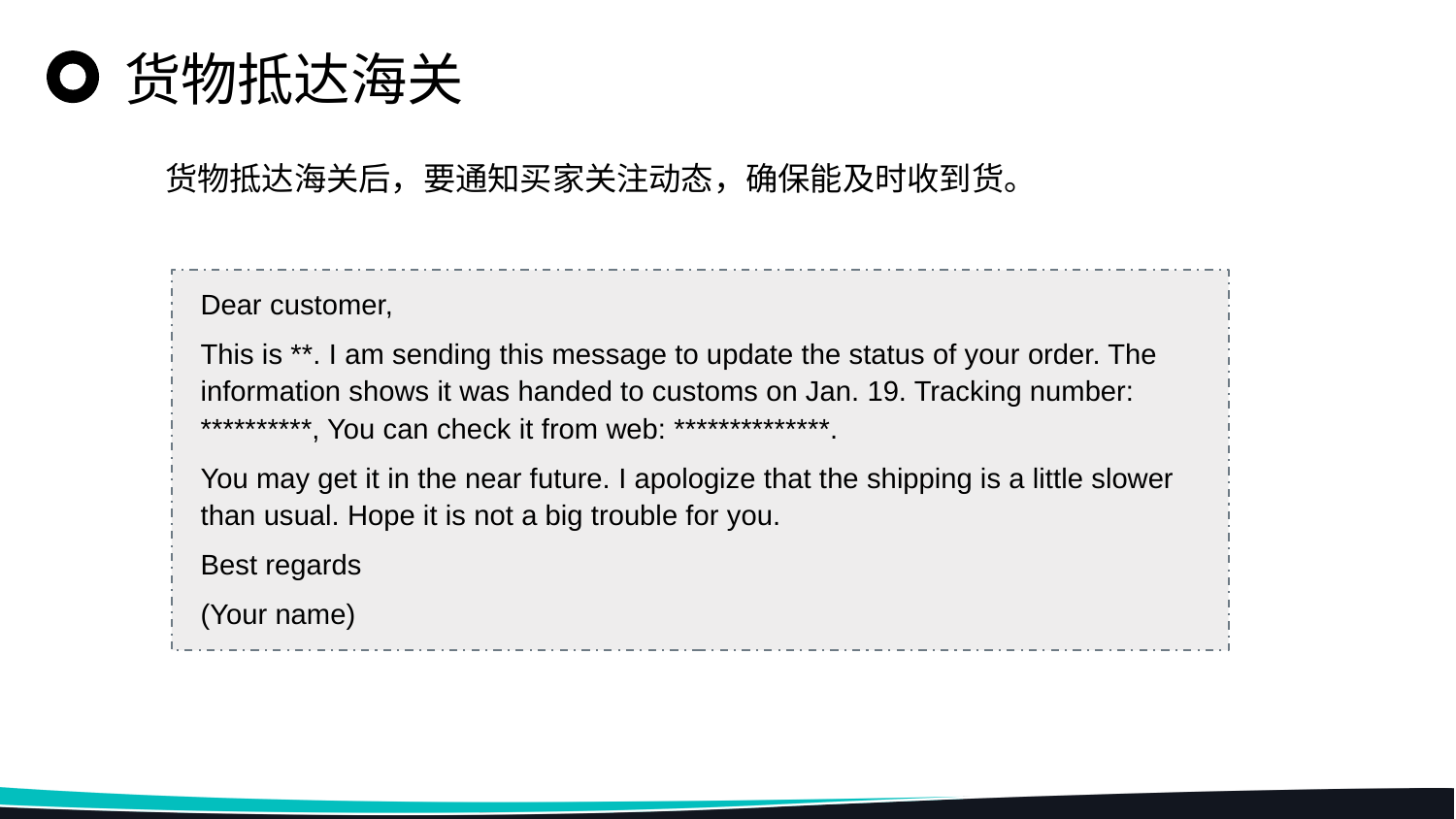

货物抵达海关
货物抵达海关后，要通知买家关注动态，确保能及时收到货。

Dear customer,
This is **. I am sending this message to update the status of your order. The information shows it was handed to customs on Jan. 19. Tracking number: **********, You can check it from web: **************.
You may get it in the near future. I apologize that the shipping is a little slower than usual. Hope it is not a big trouble for you.
Best regards
(Your name)